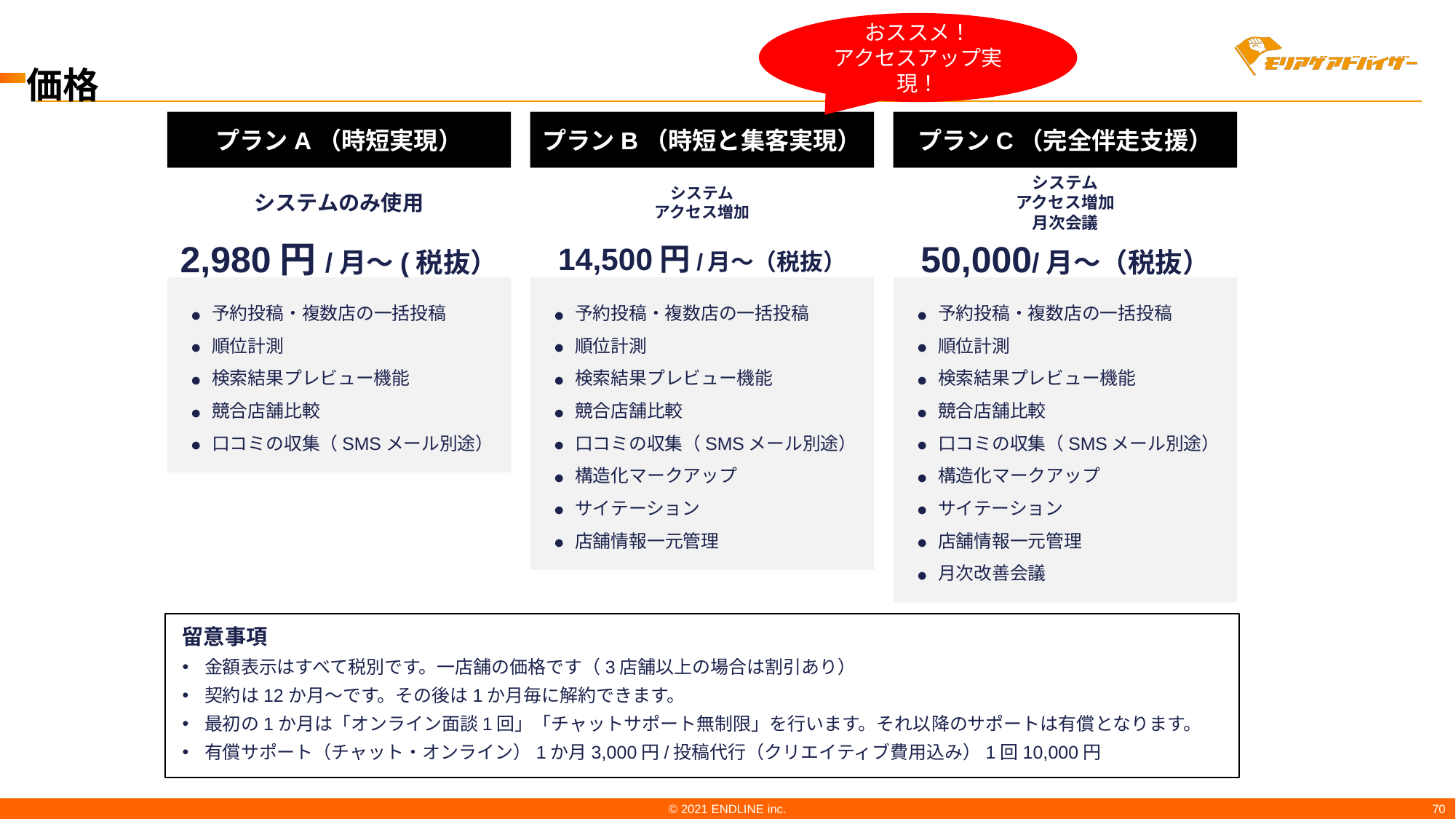

おススメ！
アクセスアップ実現！
価格
プランA（時短実現）
プランB（時短と集客実現）
プランC（完全伴走支援）
システム
アクセス増加
月次会議
システムのみ使用
システム
アクセス増加
2,980円/月〜(税抜）
14,500円/月〜（税抜）
50,000/月〜（税抜）
予約投稿・複数店の一括投稿
順位計測
検索結果プレビュー機能
競合店舗比較
口コミの収集（SMSメール別途）
予約投稿・複数店の一括投稿
順位計測
検索結果プレビュー機能
競合店舗比較
口コミの収集（SMSメール別途）
構造化マークアップ
サイテーション
店舗情報一元管理
月次改善会議
予約投稿・複数店の一括投稿
順位計測
検索結果プレビュー機能
競合店舗比較
口コミの収集（SMSメール別途）
構造化マークアップ
サイテーション
店舗情報一元管理
留意事項
金額表示はすべて税別です。一店舗の価格です（3店舗以上の場合は割引あり）
契約は12か月～です。その後は1か月毎に解約できます。
最初の1か月は「オンライン面談1回」「チャットサポート無制限」を行います。それ以降のサポートは有償となります。
有償サポート（チャット・オンライン）1か月3,000円/投稿代行（クリエイティブ費用込み）1回10,000円